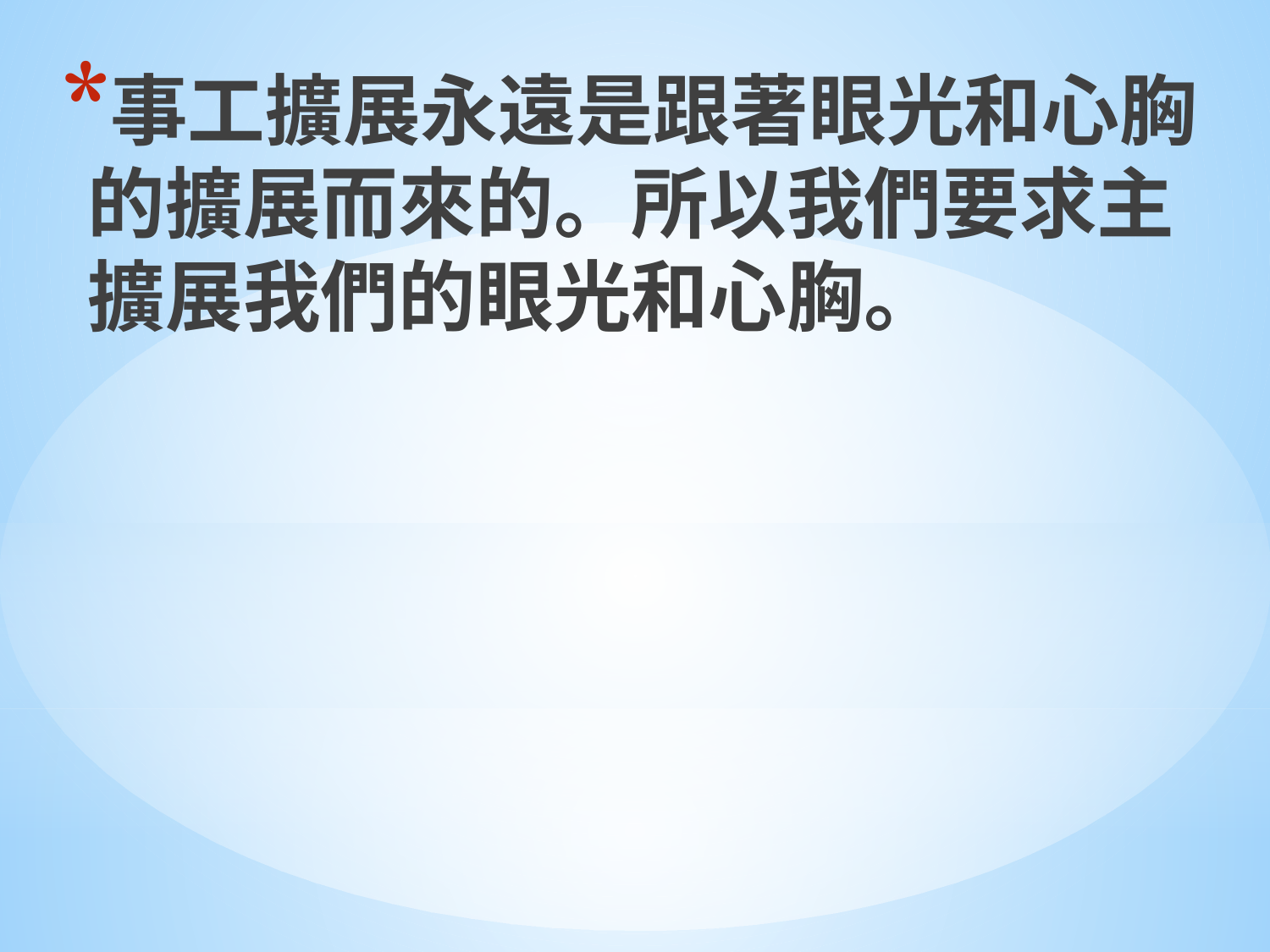

事工擴展永遠是跟著眼光和心胸的擴展而來的。所以我們要求主擴展我們的眼光和心胸。

#